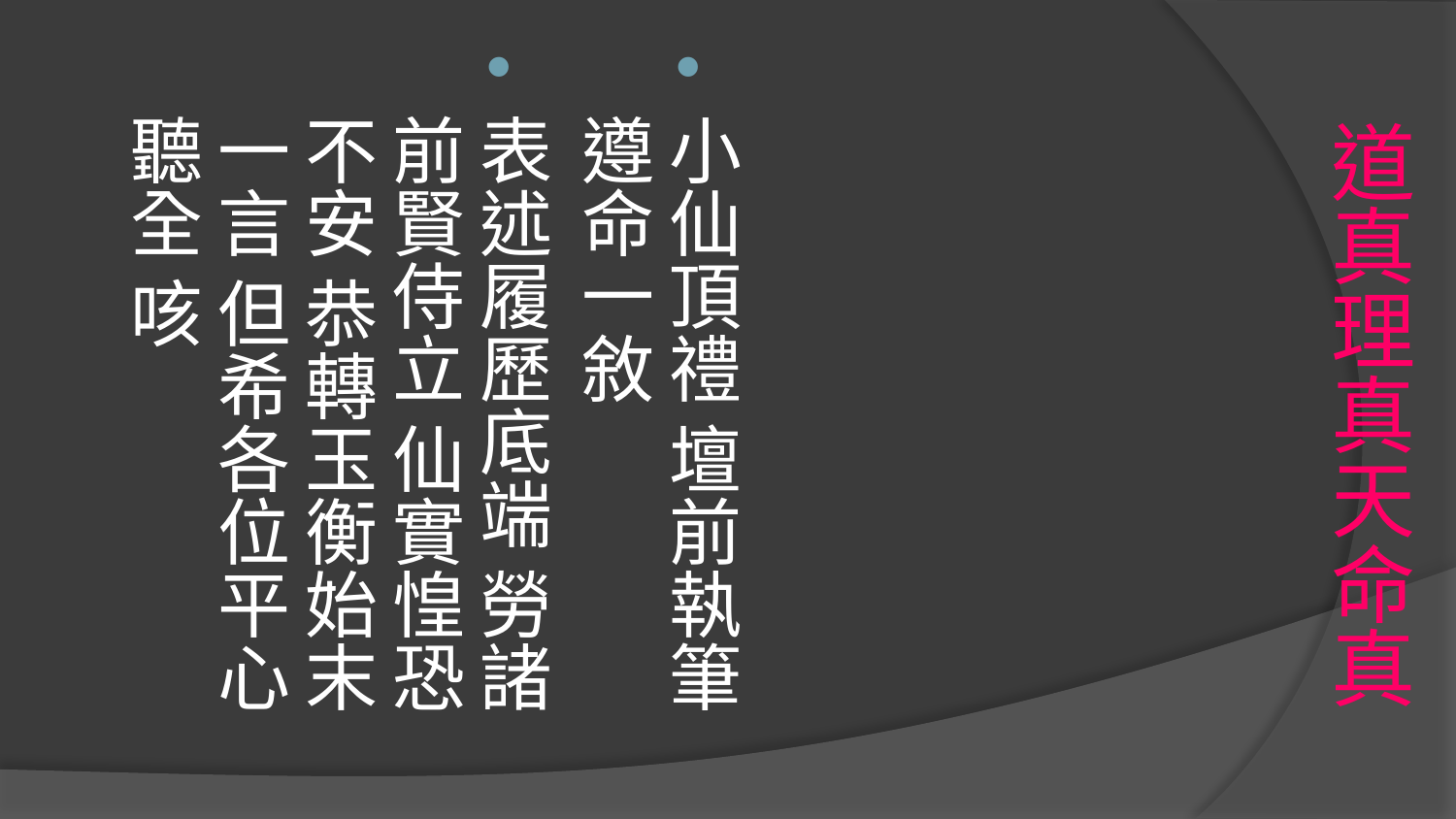

小仙頂禮 壇前執筆 遵命一敘
表述履歷底端 勞諸前賢侍立 仙實惶恐不安 恭轉玉衡始末一言 但希各位平心聽全 咳

# 道真理真天命真